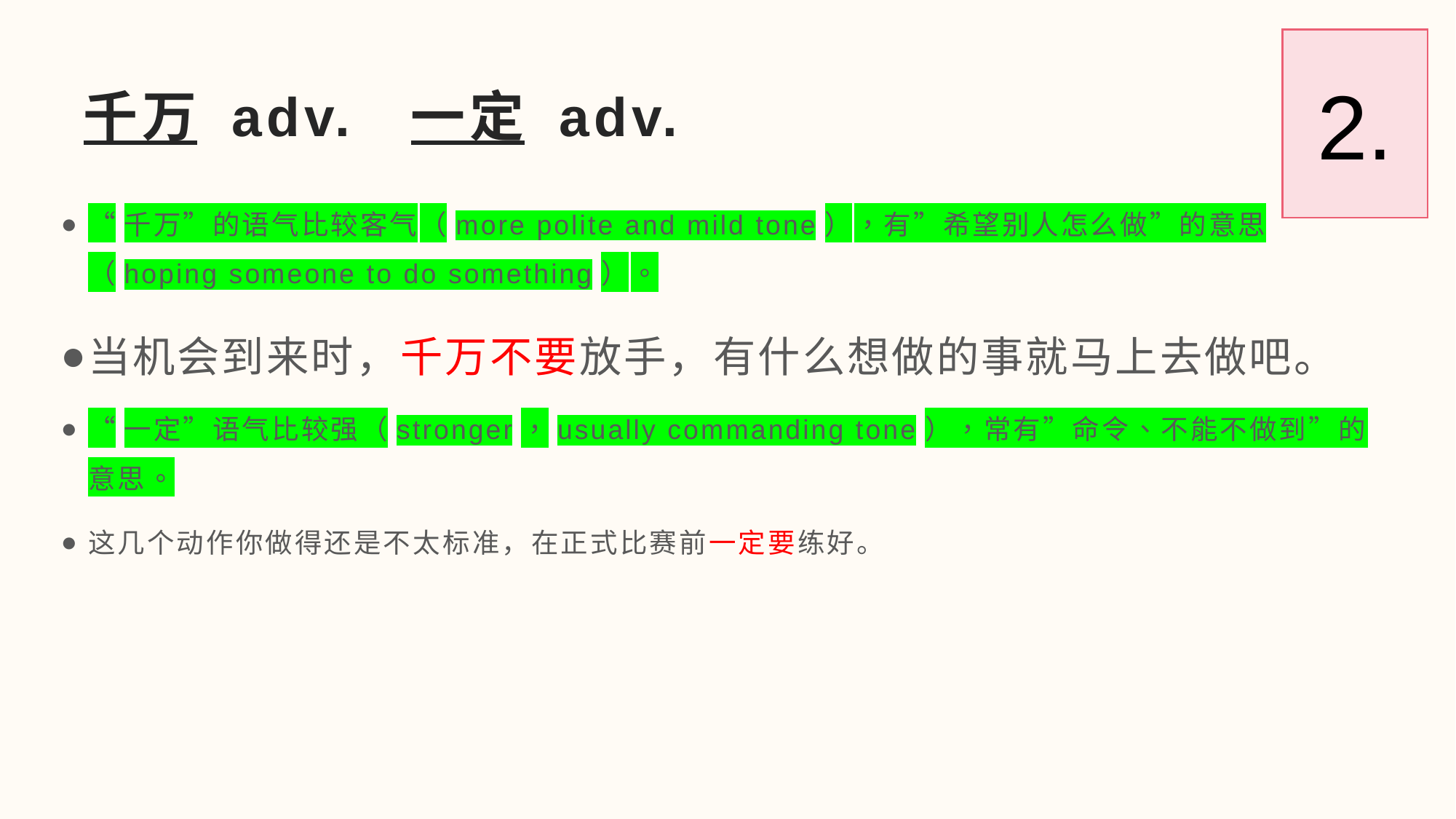

2.
# 千万 adv.	一定 adv.
“千万”的语气比较客气（more polite and mild tone），有”希望别人怎么做”的意思（hoping someone to do something）。
当机会到来时，千万不要放手，有什么想做的事就马上去做吧。
“一定”语气比较强（stronger，usually commanding tone），常有”命令、不能不做到”的意思。
这几个动作你做得还是不太标准，在正式比赛前一定要练好。